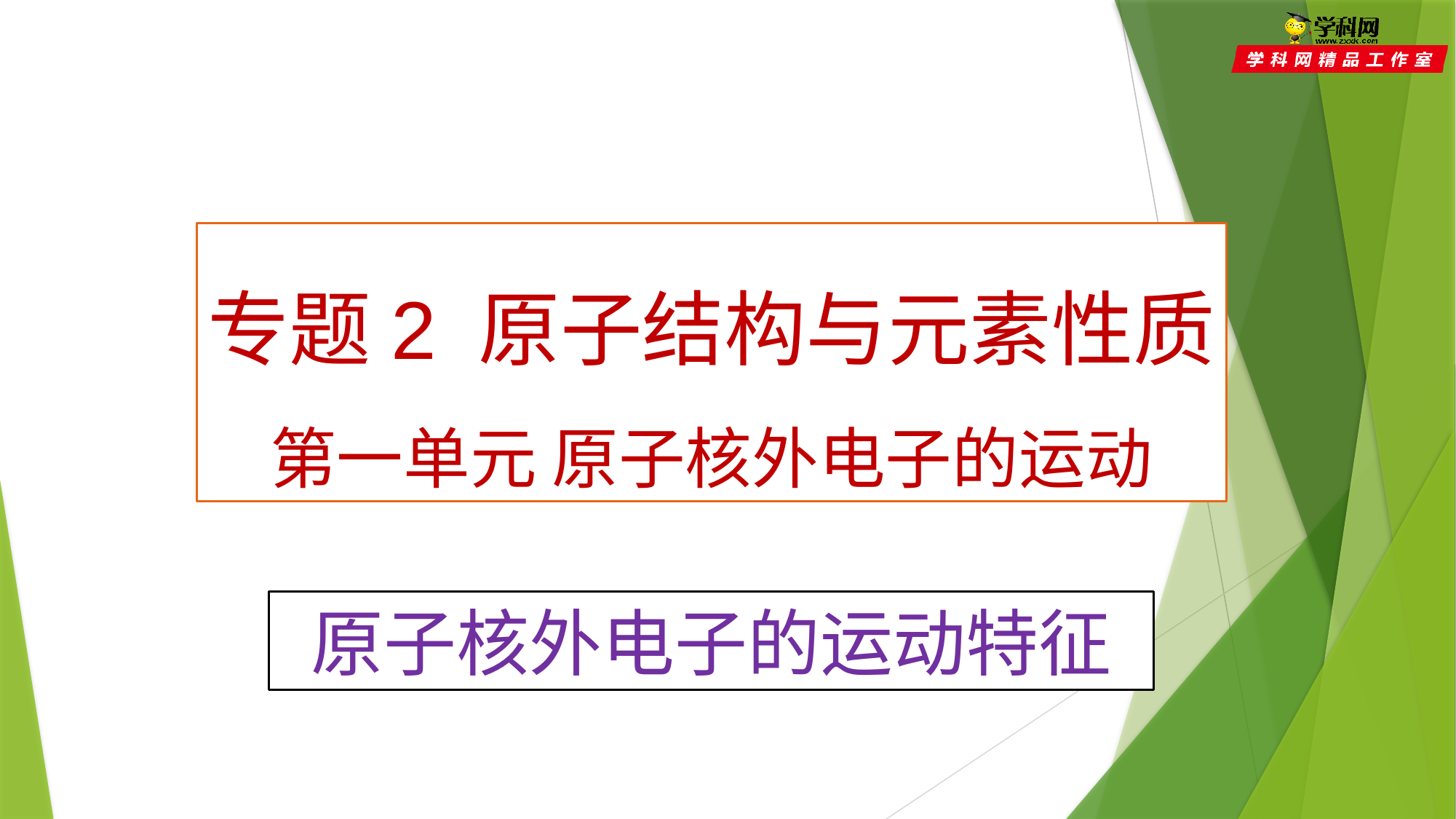

专题2 原子结构与元素性质
第一单元 原子核外电子的运动
原子核外电子的运动特征